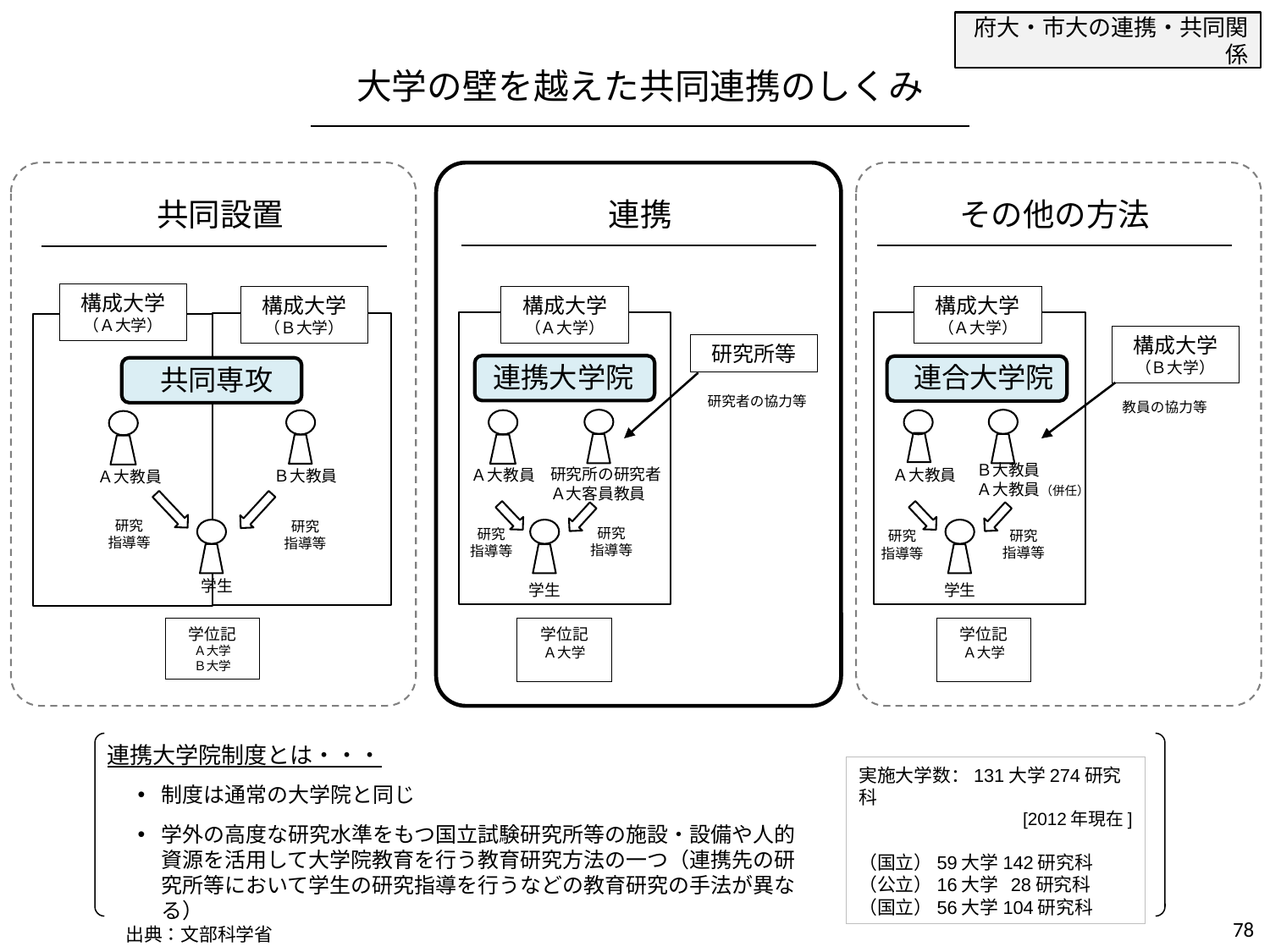

府大・市大の連携・共同関係
大学の壁を越えた共同連携のしくみ

その他の方法
連携
共同設置
構成大学
（Ａ大学）
構成大学
（Ｂ大学）
構成大学
（Ａ大学）
構成大学
（Ａ大学）

構成大学
（Ｂ大学）
研究所等
連合大学院
連携大学院

共同専攻

研究者の協力等
教員の協力等

Ｂ大教員
Ａ大教員（併任）
研究所の研究者
Ａ大客員教員
Ａ大教員
Ａ大教員
Ｂ大教員
Ａ大教員

研究
指導等
研究
指導等
研究
指導等
研究
指導等

研究
指導等
研究
指導等

学生
学生
学生
学位記
Ａ大学
Ｂ大学
学位記
Ａ大学

学位記
Ａ大学

連携大学院制度とは・・・
実施大学数：131大学274研究科
　[2012年現在]

（国立）59大学142研究科
（公立）16大学  28研究科
（国立）56大学104研究科
制度は通常の大学院と同じ

学外の高度な研究水準をもつ国立試験研究所等の施設・設備や人的資源を活用して大学院教育を行う教育研究方法の一つ（連携先の研究所等において学生の研究指導を行うなどの教育研究の手法が異なる）
78
出典：文部科学省